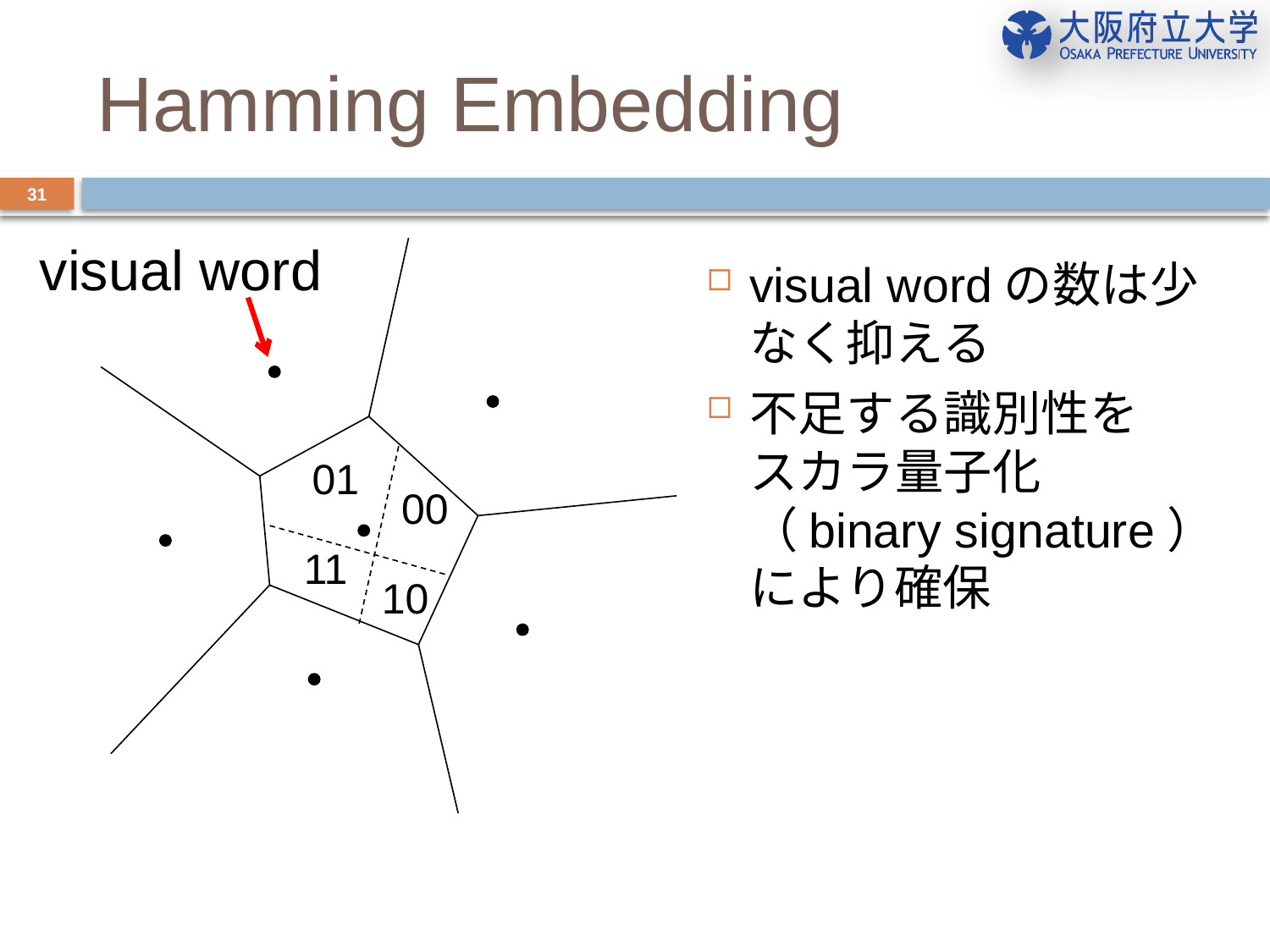

# Hamming Embedding
31
visual word
visual wordの数は少なく抑える
不足する識別性を
スカラ量子化
（binary signature）
により確保

01
00
11
10